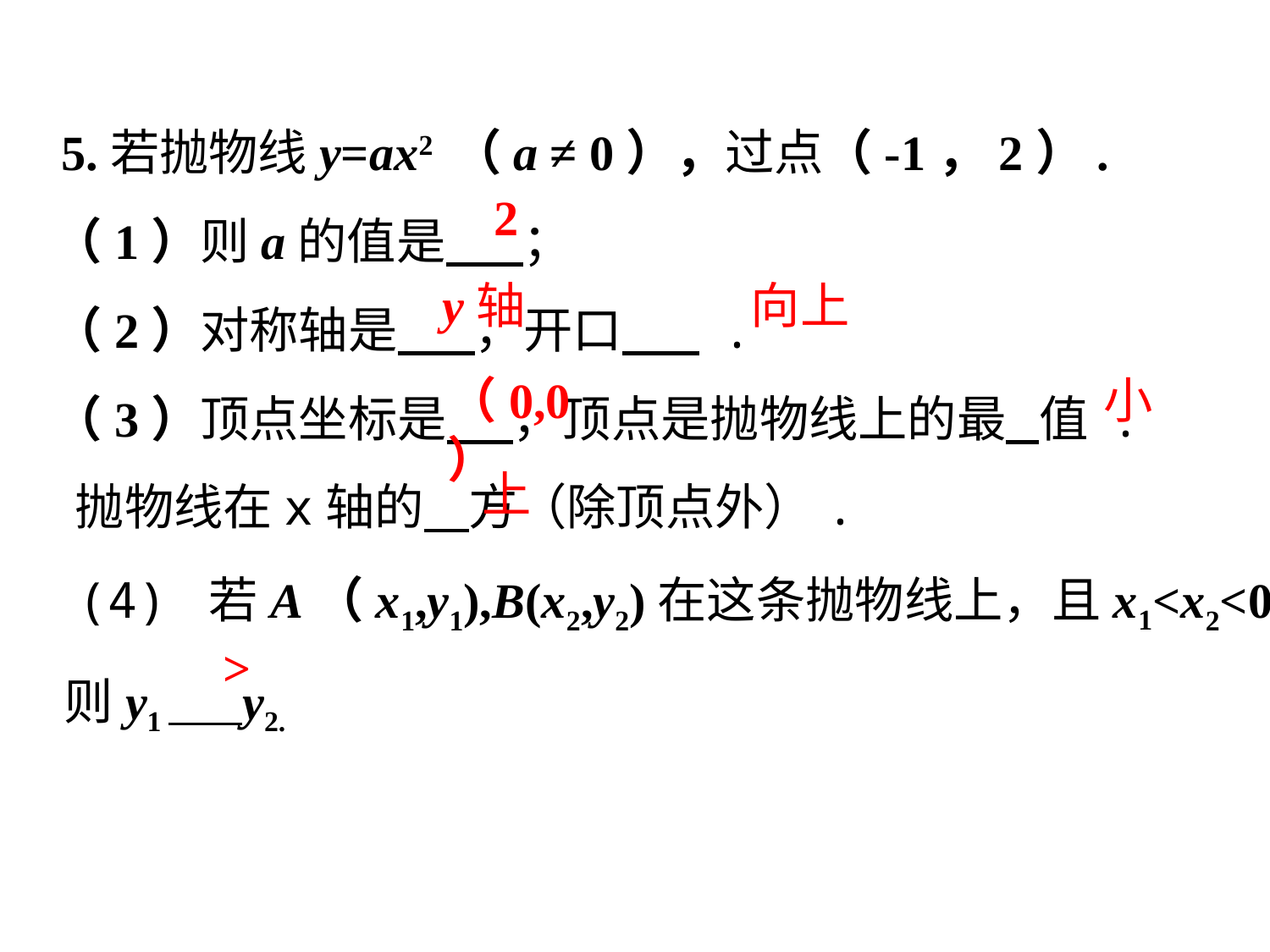

5.若抛物线y=ax2 （a ≠ 0），过点（-1，2）.
  （1）则a的值是       ；
  （2）对称轴是       ，开口        .
  （3）顶点坐标是      ，顶点是抛物线上的最   值 .
    抛物线在x轴的    方（除顶点外）.
  (4) 若A（x1,y1),B(x2,y2)在这条抛物线上，且x1<x2<0,
   则y1       y2.

2
y轴
向上
（0,0）
小
上
>